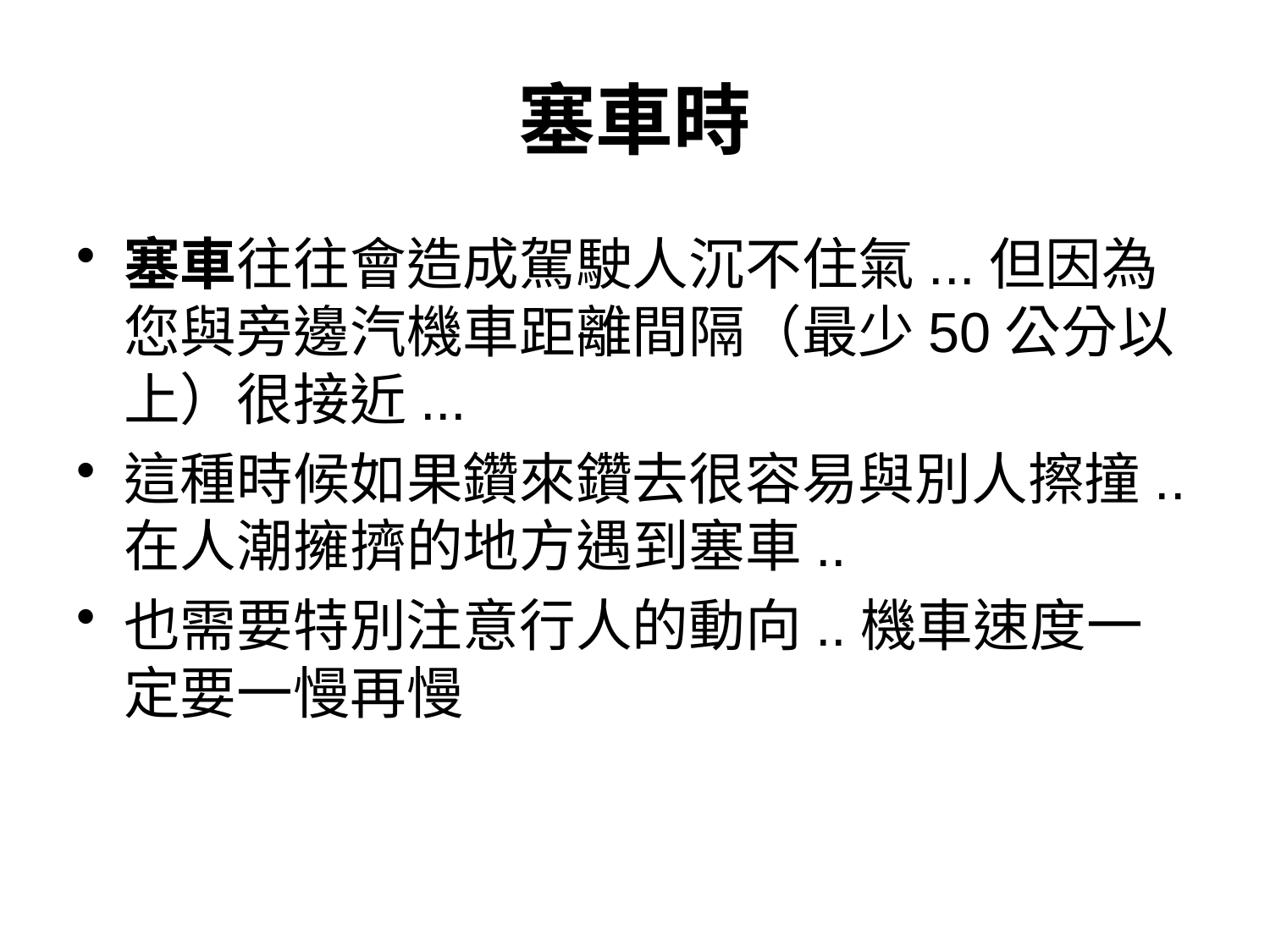

# 塞車時
塞車往往會造成駕駛人沉不住氣...但因為您與旁邊汽機車距離間隔（最少50公分以上）很接近...
這種時候如果鑽來鑽去很容易與別人擦撞..在人潮擁擠的地方遇到塞車..
也需要特別注意行人的動向..機車速度一定要一慢再慢